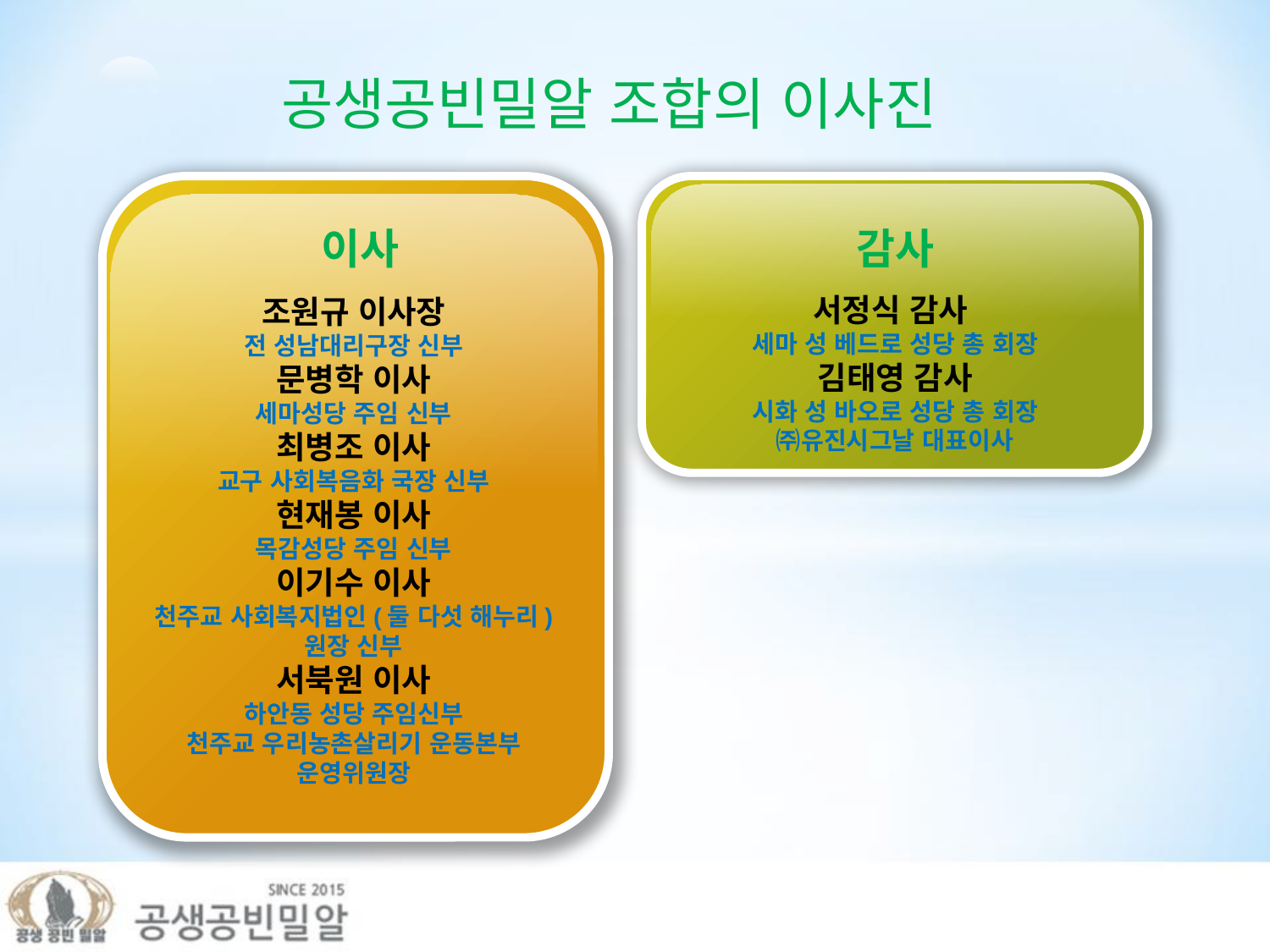

공생공빈밀알 조합의 이사진

이사
감사
서정식 감사
세마 성 베드로 성당 총 회장
김태영 감사
시화 성 바오로 성당 총 회장
㈜유진시그날 대표이사
조원규 이사장
전 성남대리구장 신부
문병학 이사
세마성당 주임 신부
최병조 이사
교구 사회복음화 국장 신부
현재봉 이사
목감성당 주임 신부
이기수 이사
천주교 사회복지법인(둘 다섯 해누리)
원장 신부
서북원 이사
하안동 성당 주임신부
천주교 우리농촌살리기 운동본부
운영위원장